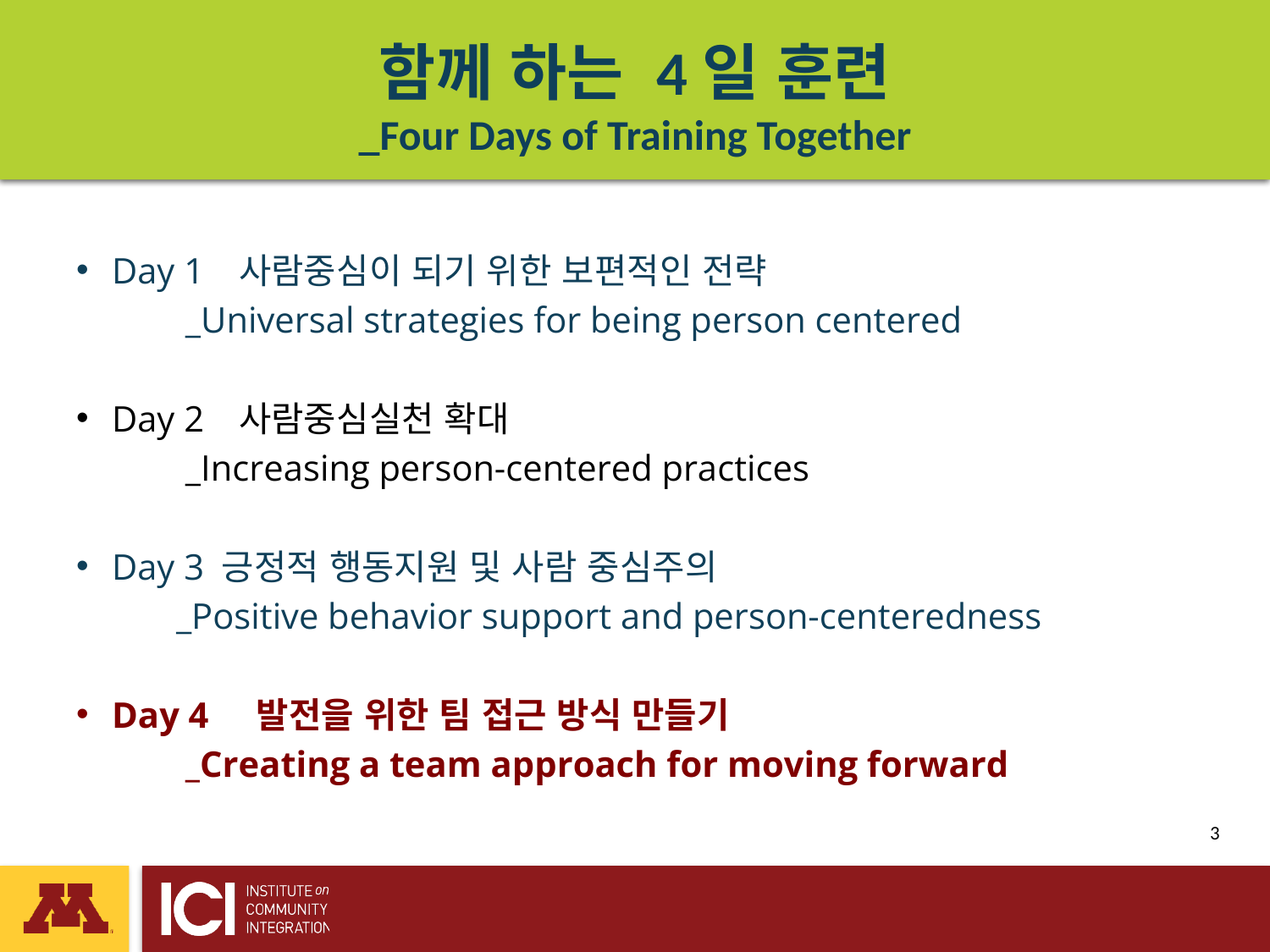

# 함께 하는 4일 훈련 _Four Days of Training Together
Day 1 	사람중심이 되기 위한 보편적인 전략
            _Universal strategies for being person centered

Day 2 	사람중심실천 확대
            _Increasing person-centered practices

Day 3 긍정적 행동지원 및 사람 중심주의
           _Positive behavior support and person-centeredness

Day 4	 발전을 위한 팀 접근 방식 만들기
            _Creating a team approach for moving forward

                                                                                                                                                                                                                                                                     3